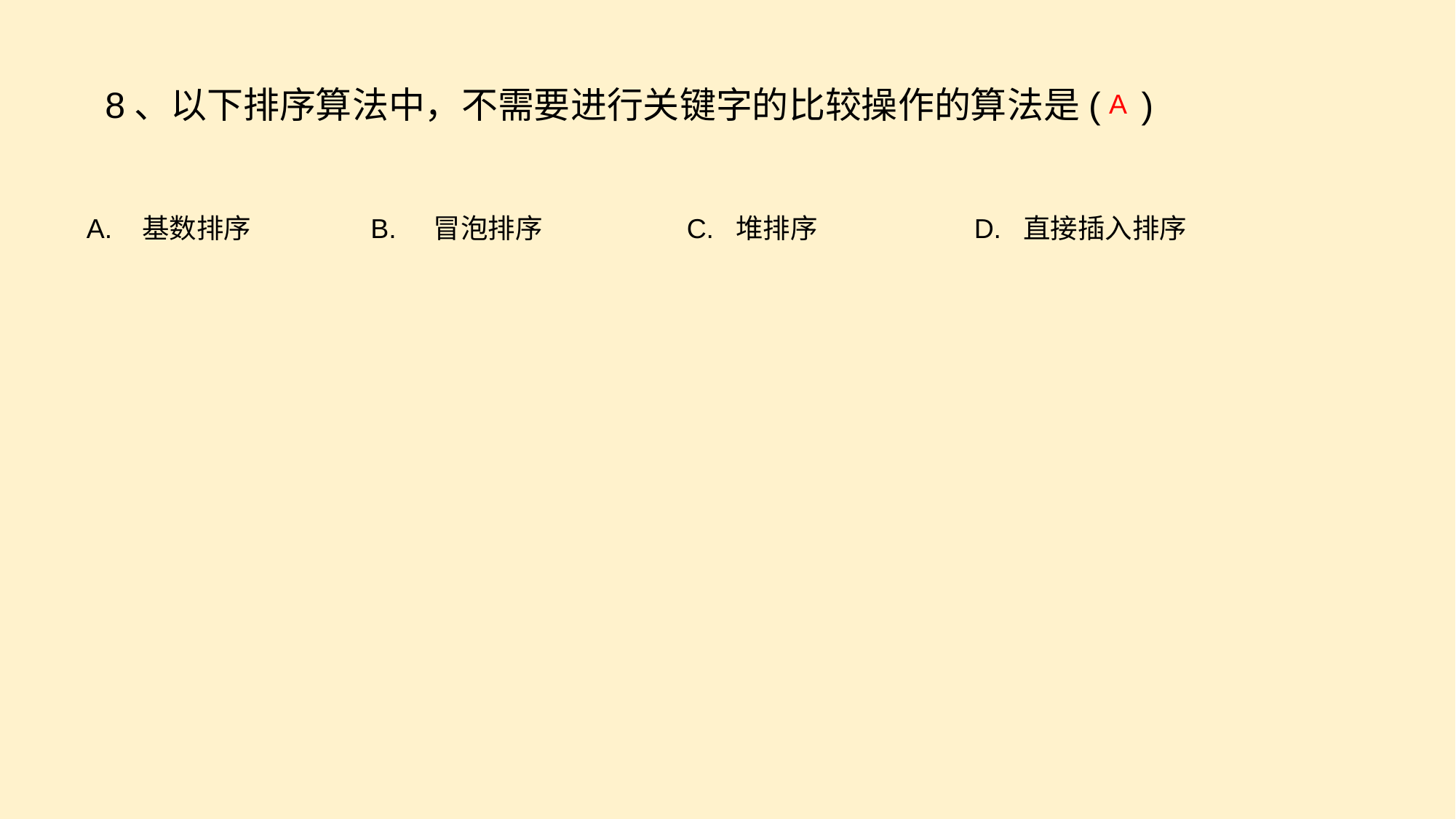

8、以下排序算法中，不需要进行关键字的比较操作的算法是(    )
A
A.   基数排序
B.    冒泡排序
D.  直接插入排序
C.  堆排序